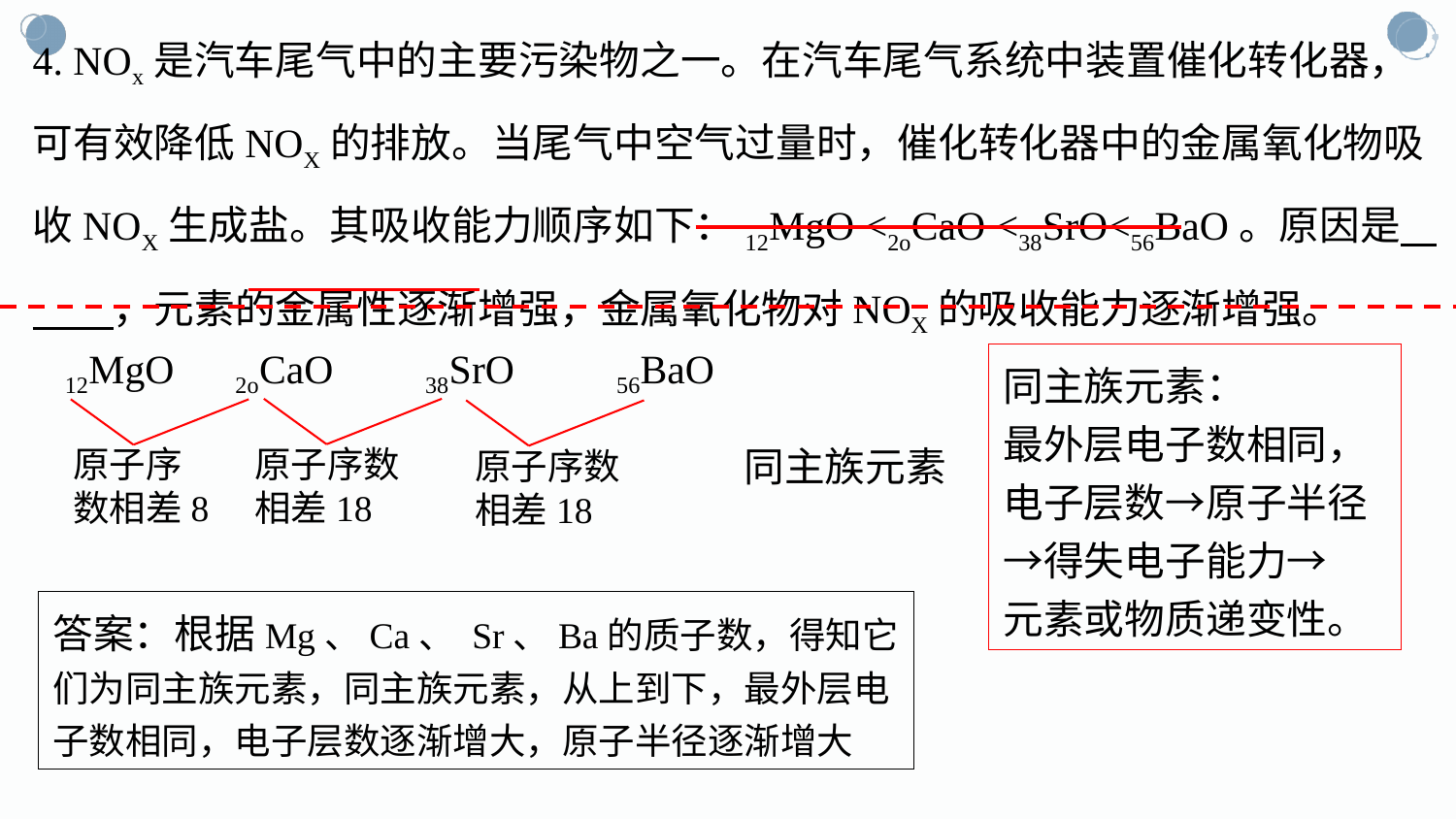

4. NOx是汽车尾气中的主要污染物之一。在汽车尾气系统中装置催化转化器，可有效降低NOX的排放。当尾气中空气过量时，催化转化器中的金属氧化物吸收NOX生成盐。其吸收能力顺序如下：12MgO <2oCaO <38SrO<56BaO。原因是              ，元素的金属性逐渐增强，金属氧化物对NOX的吸收能力逐渐增强。
12MgO      2oCaO         38SrO          56BaO
同主族元素：
最外层电子数相同，
电子层数→原子半径→得失电子能力→
元素或物质递变性。
同主族元素
原子序数相差18
原子序数相差8
原子序数相差18
答案：根据Mg、Ca、 Sr、Ba的质子数，得知它们为同主族元素，同主族元素，从上到下，最外层电子数相同，电子层数逐渐增大，原子半径逐渐增大